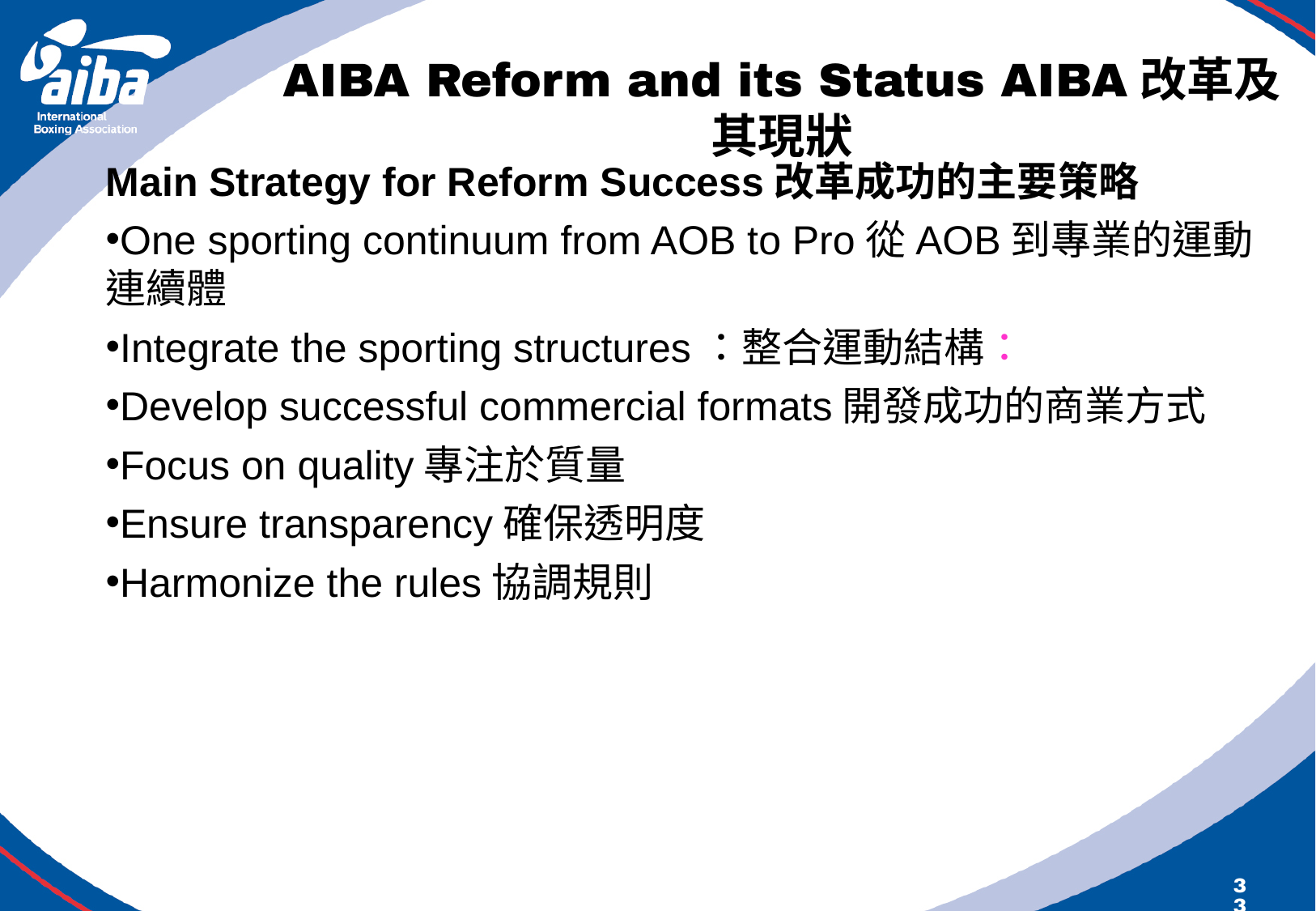

# AIBA Reform and its Status AIBA改革及其現狀
Main Strategy for Reform Success改革成功的主要策略
One sporting continuum from AOB to Pro從AOB到專業的運動連續體
Integrate the sporting structures：整合運動結構：
Develop successful commercial formats開發成功的商業方式
Focus on quality專注於質量
Ensure transparency確保透明度
Harmonize the rules協調規則
33